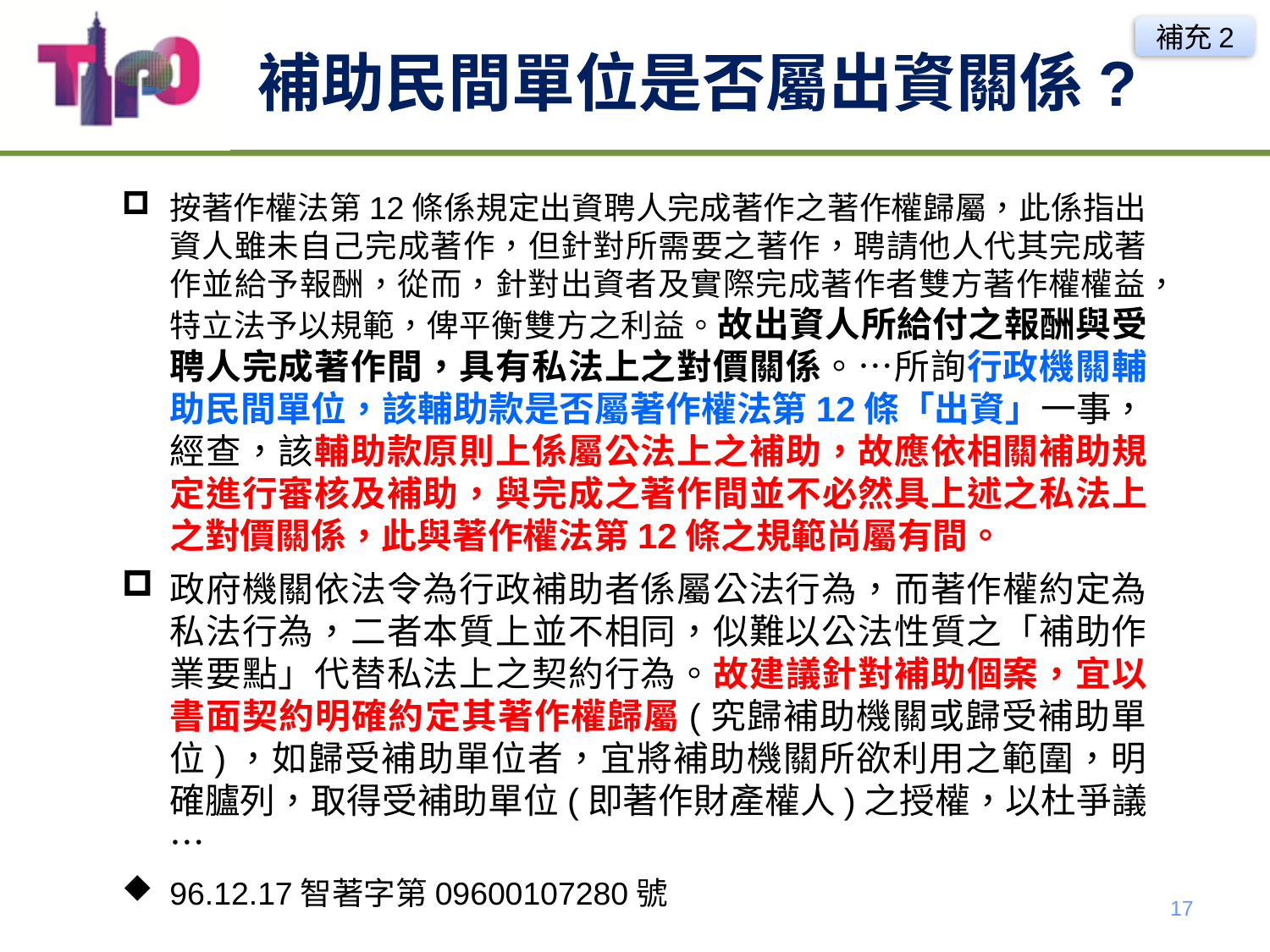

補充2
# 補助民間單位是否屬出資關係?
按著作權法第12條係規定出資聘人完成著作之著作權歸屬，此係指出資人雖未自己完成著作，但針對所需要之著作，聘請他人代其完成著作並給予報酬，從而，針對出資者及實際完成著作者雙方著作權權益，特立法予以規範，俾平衡雙方之利益。故出資人所給付之報酬與受聘人完成著作間，具有私法上之對價關係。…所詢行政機關輔助民間單位，該輔助款是否屬著作權法第12條「出資」一事，經查，該輔助款原則上係屬公法上之補助，故應依相關補助規定進行審核及補助，與完成之著作間並不必然具上述之私法上之對價關係，此與著作權法第12條之規範尚屬有間。
政府機關依法令為行政補助者係屬公法行為，而著作權約定為私法行為，二者本質上並不相同，似難以公法性質之「補助作業要點」代替私法上之契約行為。故建議針對補助個案，宜以書面契約明確約定其著作權歸屬(究歸補助機關或歸受補助單位)，如歸受補助單位者，宜將補助機關所欲利用之範圍，明確臚列，取得受補助單位(即著作財產權人)之授權，以杜爭議…
96.12.17智著字第09600107280號
17